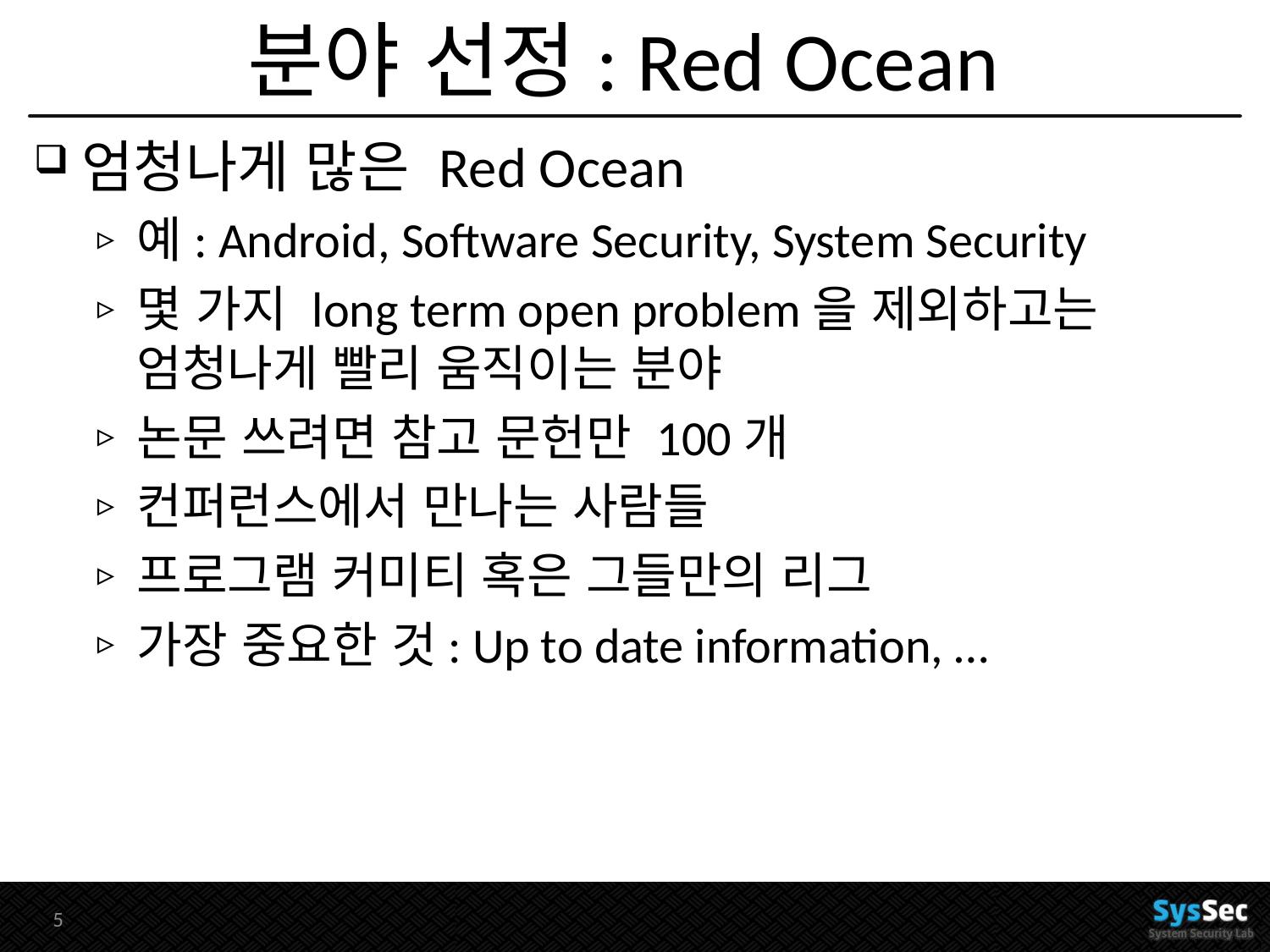

# 분야 선정: Red Ocean
엄청나게 많은 Red Ocean
예: Android, Software Security, System Security
몇 가지 long term open problem을 제외하고는 엄청나게 빨리 움직이는 분야
논문 쓰려면 참고 문헌만 100개
컨퍼런스에서 만나는 사람들
프로그램 커미티 혹은 그들만의 리그
가장 중요한 것: Up to date information, …
5